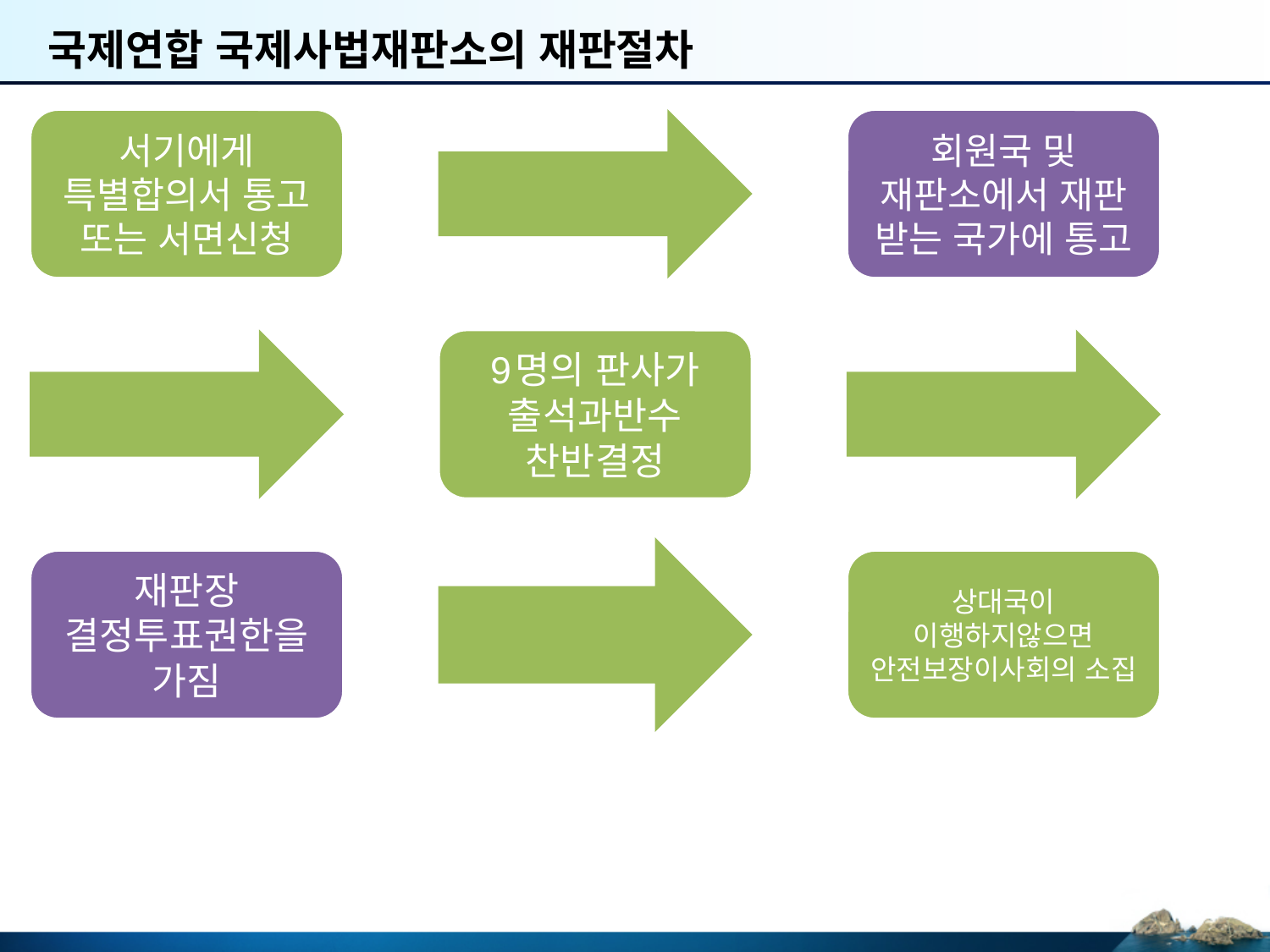

# 국제연합 국제사법재판소의 재판절차
서기에게 특별합의서 통고 또는 서면신청
회원국 및 재판소에서 재판 받는 국가에 통고
9명의 판사가 출석과반수 찬반결정
재판장 결정투표권한을 가짐
상대국이 이행하지않으면 안전보장이사회의 소집